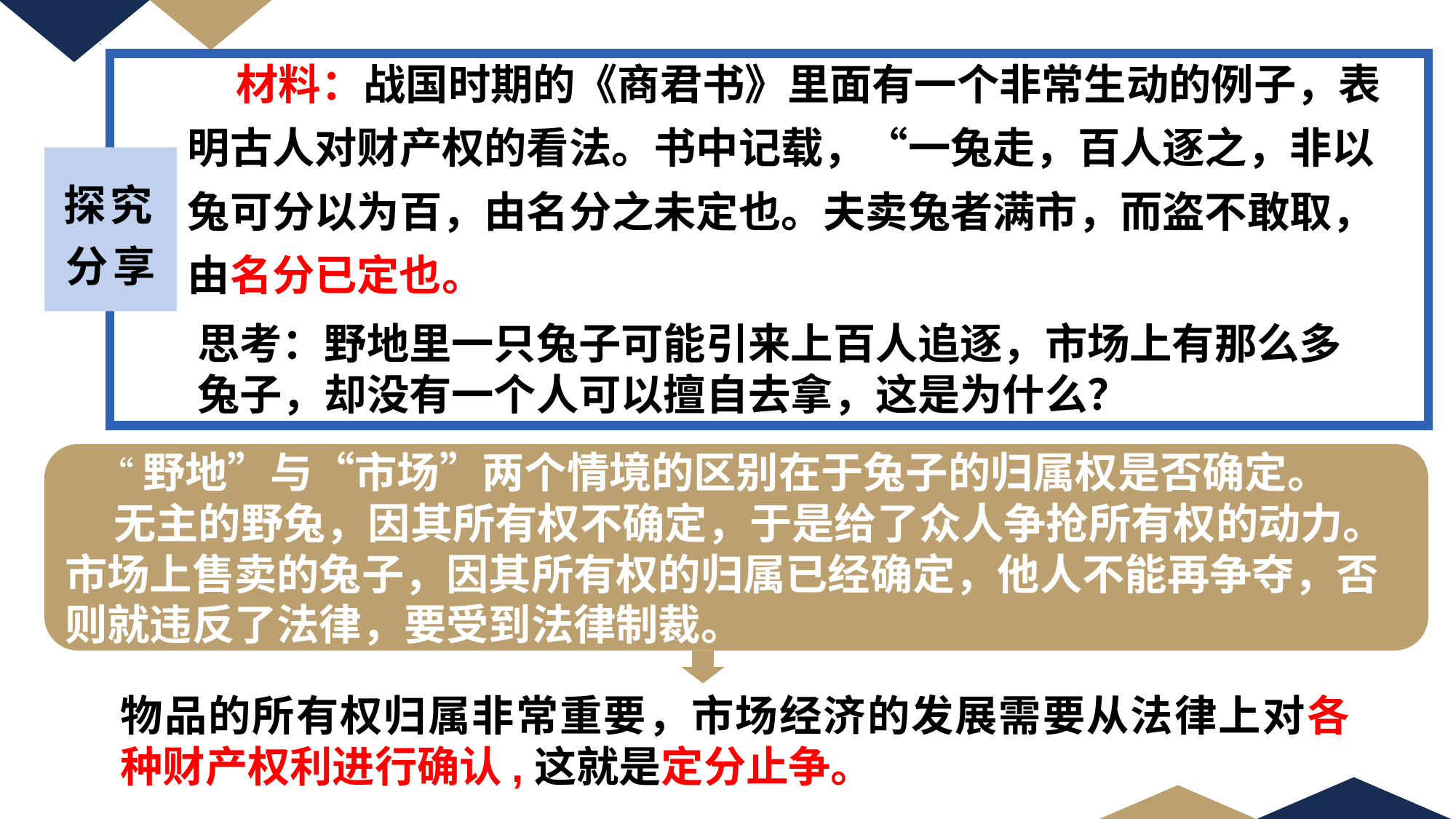

材料：战国时期的《商君书》里面有一个非常生动的例子，表明古人对财产权的看法。书中记载，“一兔走，百人逐之，非以兔可分以为百，由名分之未定也。夫卖兔者满市，而盗不敢取，由名分已定也。

探究分享
思考：野地里一只兔子可能引来上百人追逐，市场上有那么多兔子，却没有一个人可以擅自去拿，这是为什么？
    “野地”与“市场”两个情境的区别在于兔子的归属权是否确定。
    无主的野兔，因其所有权不确定，于是给了众人争抢所有权的动力。 市场上售卖的兔子，因其所有权的归属已经确定，他人不能再争夺，否则就违反了法律，要受到法律制裁。

物品的所有权归属非常重要，市场经济的发展需要从法律上对各种财产权利进行确认,这就是定分止争。